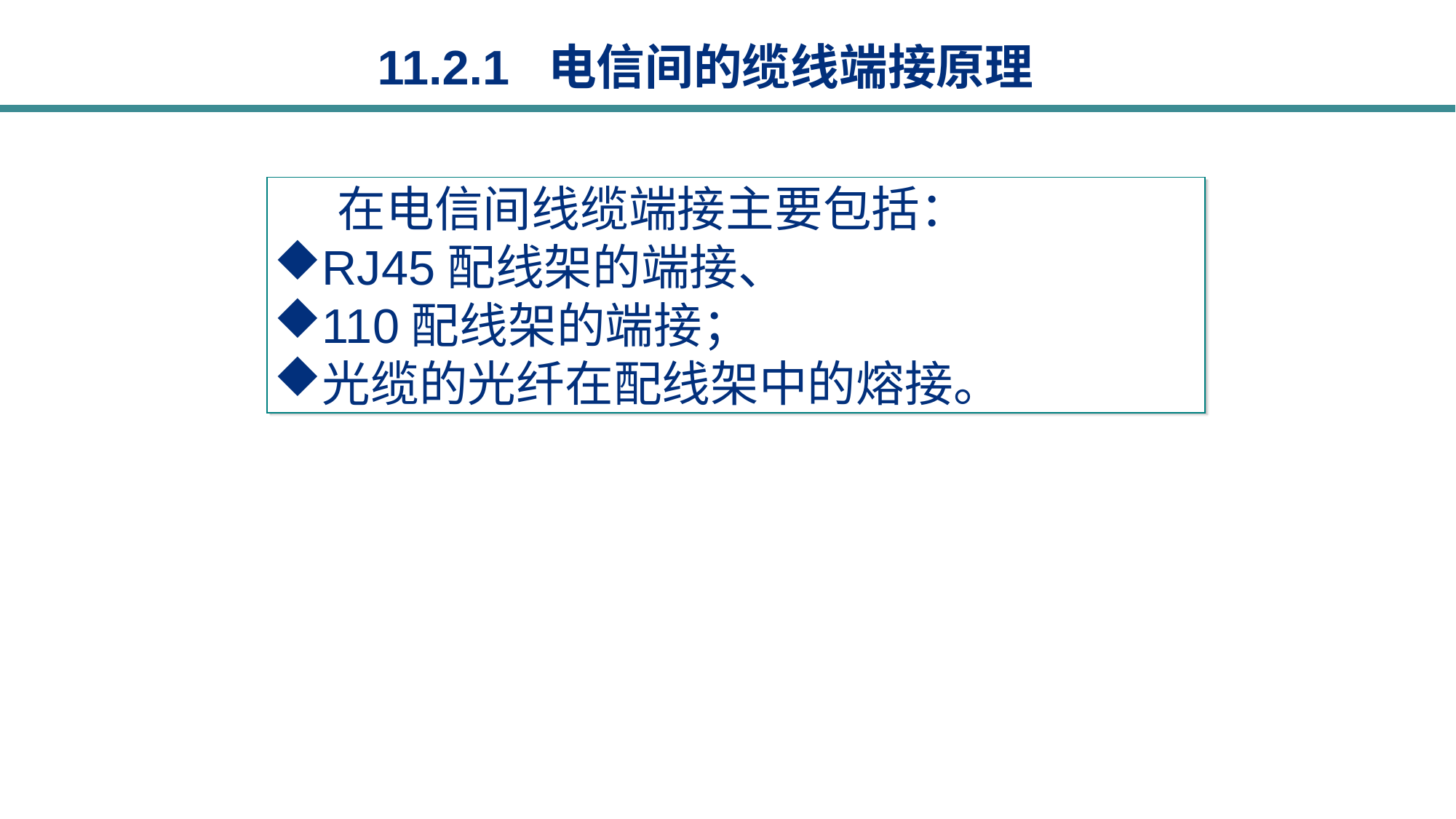

11.2.1  电信间的缆线端接原理
在电信间线缆端接主要包括：
RJ45配线架的端接、
110配线架的端接；
光缆的光纤在配线架中的熔接。